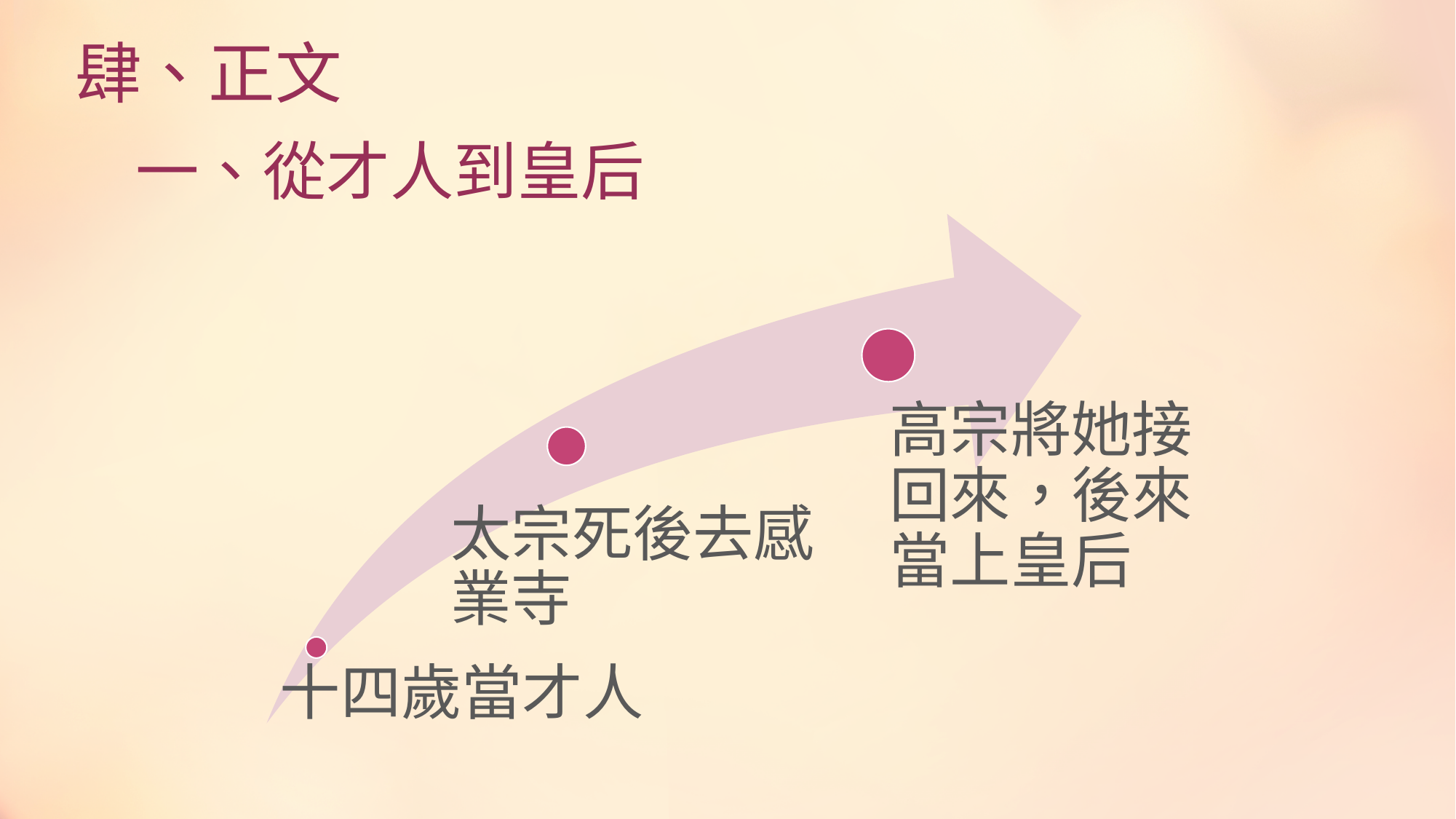

肆、正文
一、從才人到皇后
十四歲當才人
太宗死後去感業寺
高宗將她接回來，後來當上皇后